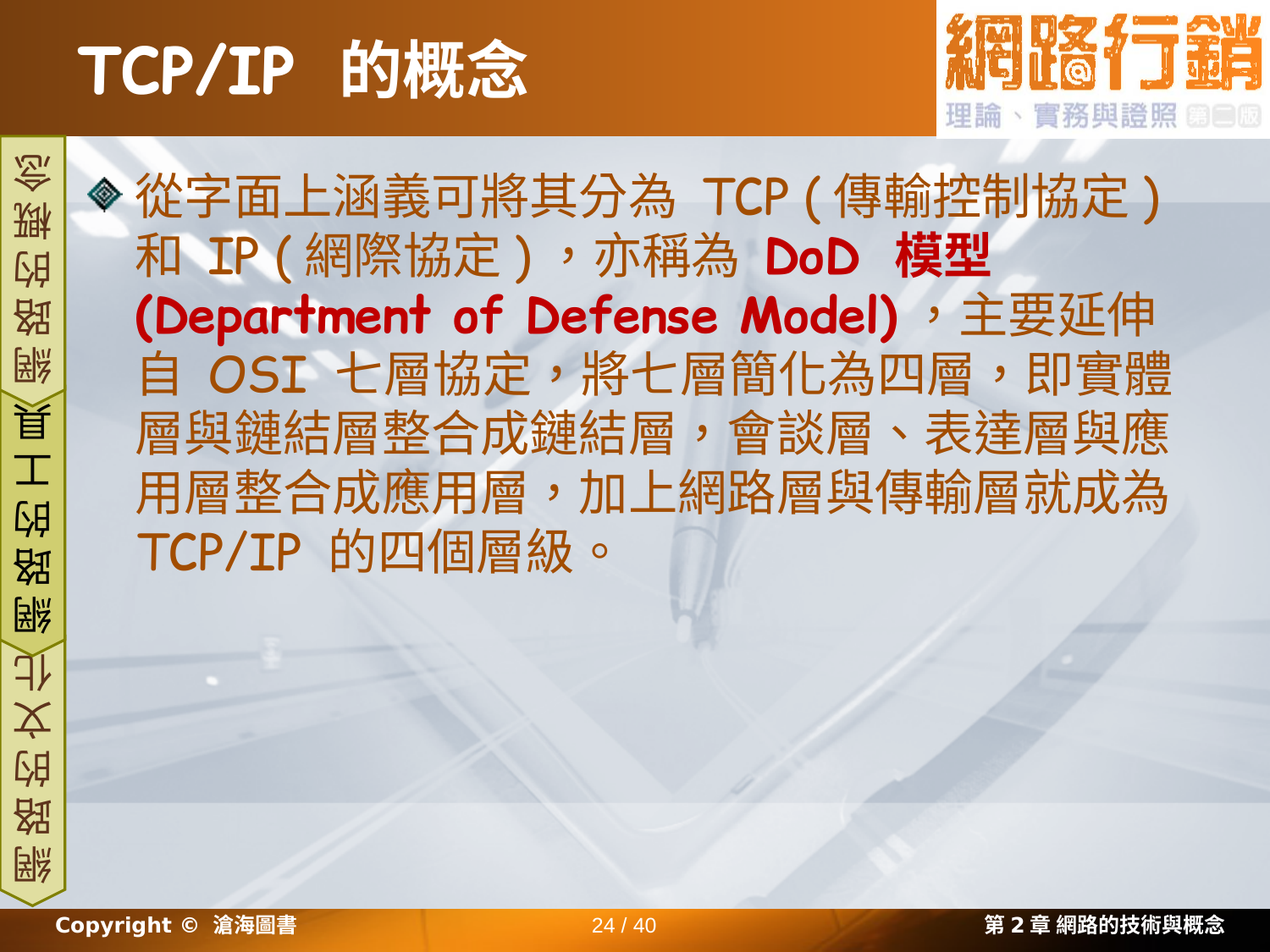

# TCP/IP 的概念
從字面上涵義可將其分為 TCP (傳輸控制協定) 和 IP (網際協定)，亦稱為 DoD 模型 (Department of Defense Model)，主要延伸自 OSI 七層協定，將七層簡化為四層，即實體層與鏈結層整合成鏈結層，會談層、表達層與應用層整合成應用層，加上網路層與傳輸層就成為 TCP/IP 的四個層級。
網路的概念
網路的工具
網路的文化
Copyright © 滄海圖書
24 / 40
第2章 網路的技術與概念